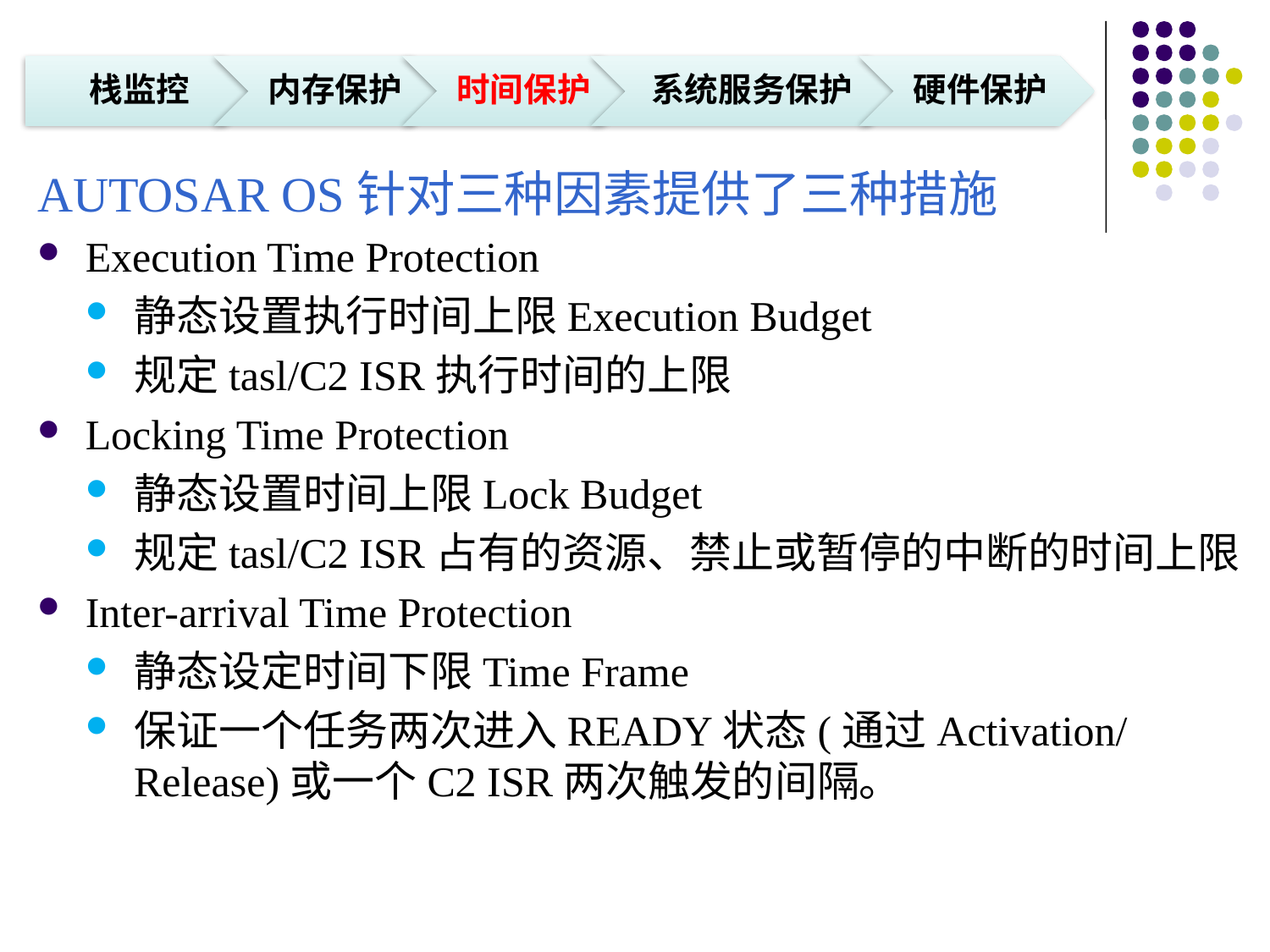

栈监控
内存保护
时间保护
系统服务保护
硬件保护
AUTOSAR OS针对三种因素提供了三种措施
Execution Time Protection
静态设置执行时间上限Execution Budget
规定tasl/C2 ISR执行时间的上限
Locking Time Protection
静态设置时间上限Lock Budget
规定tasl/C2 ISR占有的资源、禁止或暂停的中断的时间上限
Inter-arrival Time Protection
静态设定时间下限Time Frame
保证一个任务两次进入READY状态(通过Activation/ Release)或一个C2 ISR两次触发的间隔。